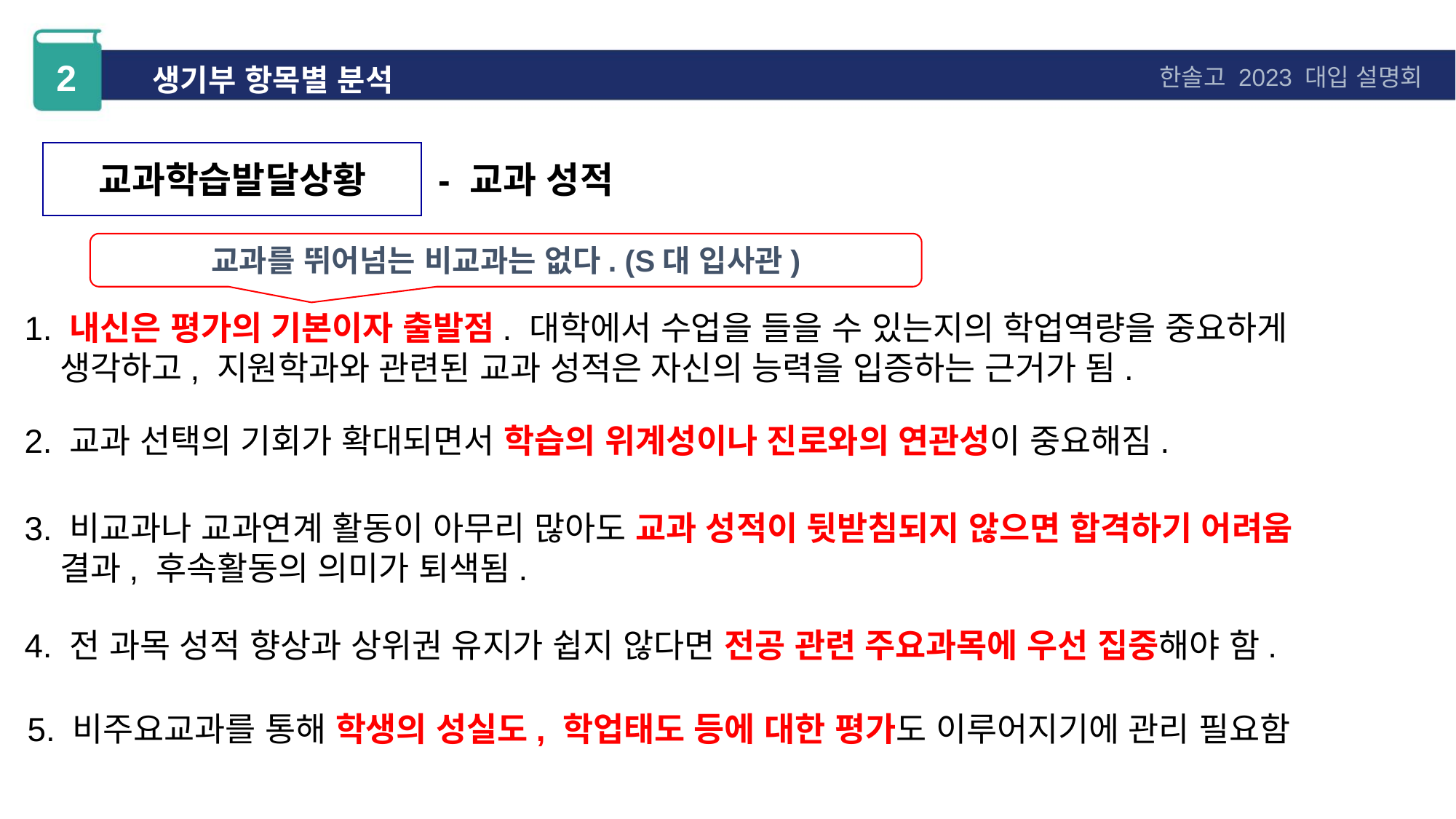

2
생기부 항목별 분석
한솔고 2023 대입 설명회
교과학습발달상황
- 교과 성적
교과를 뛰어넘는 비교과는 없다. (S대 입사관)
1. 내신은 평가의 기본이자 출발점. 대학에서 수업을 들을 수 있는지의 학업역량을 중요하게
   생각하고, 지원학과와 관련된 교과 성적은 자신의 능력을 입증하는 근거가 됨.
2. 교과 선택의 기회가 확대되면서 학습의 위계성이나 진로와의 연관성이 중요해짐.
3. 비교과나 교과연계 활동이 아무리 많아도 교과 성적이 뒷받침되지 않으면 합격하기 어려움
   결과, 후속활동의 의미가 퇴색됨.
4. 전 과목 성적 향상과 상위권 유지가 쉽지 않다면 전공 관련 주요과목에 우선 집중해야 함.
5. 비주요교과를 통해 학생의 성실도, 학업태도 등에 대한 평가도 이루어지기에 관리 필요함